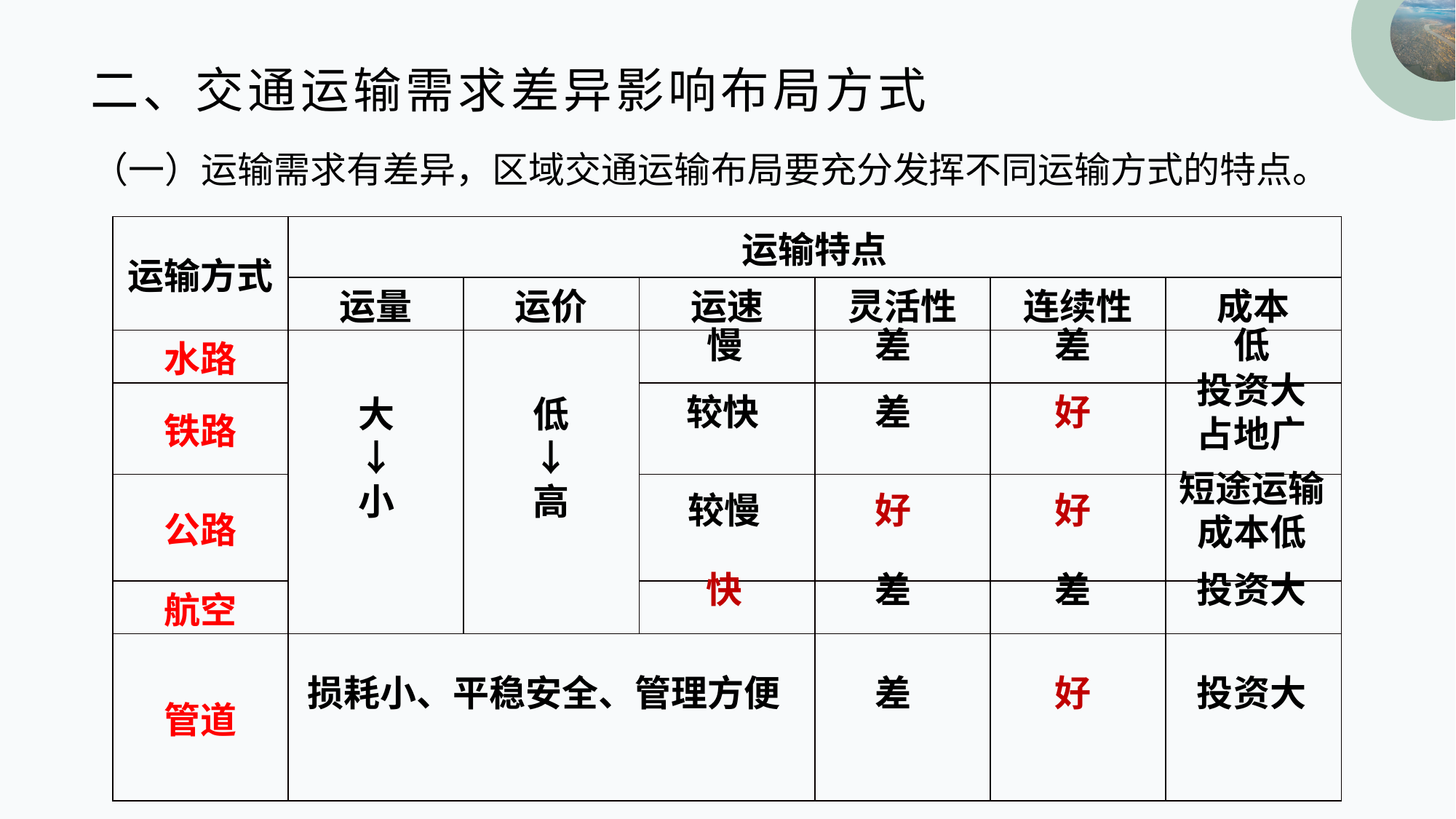

二、交通运输需求差异影响布局方式
（一）运输需求有差异，区域交通运输布局要充分发挥不同运输方式的特点。
| 运输方式 | 运输特点 |  |  |  |  |  |
| --- | --- | --- | --- | --- | --- | --- |
|  | 运量 | 运价 | 运速 | 灵活性 | 连续性 | 成本 |
| 水路 |  |  |  |  |  |  |
| 铁路 |  |  |  |  |  |  |
| 公路 |  |  |  |  |  |  |
| 航空 |  |  |  |  |  |  |
| 管道 |  |  |  |  |  |  |
慢
差
差
低
投资大占地广
较快
差
好
大↓小
低↓高
短途运输成本低
较慢
好
好
快
差
差
投资大
损耗小、平稳安全、管理方便
差
好
投资大